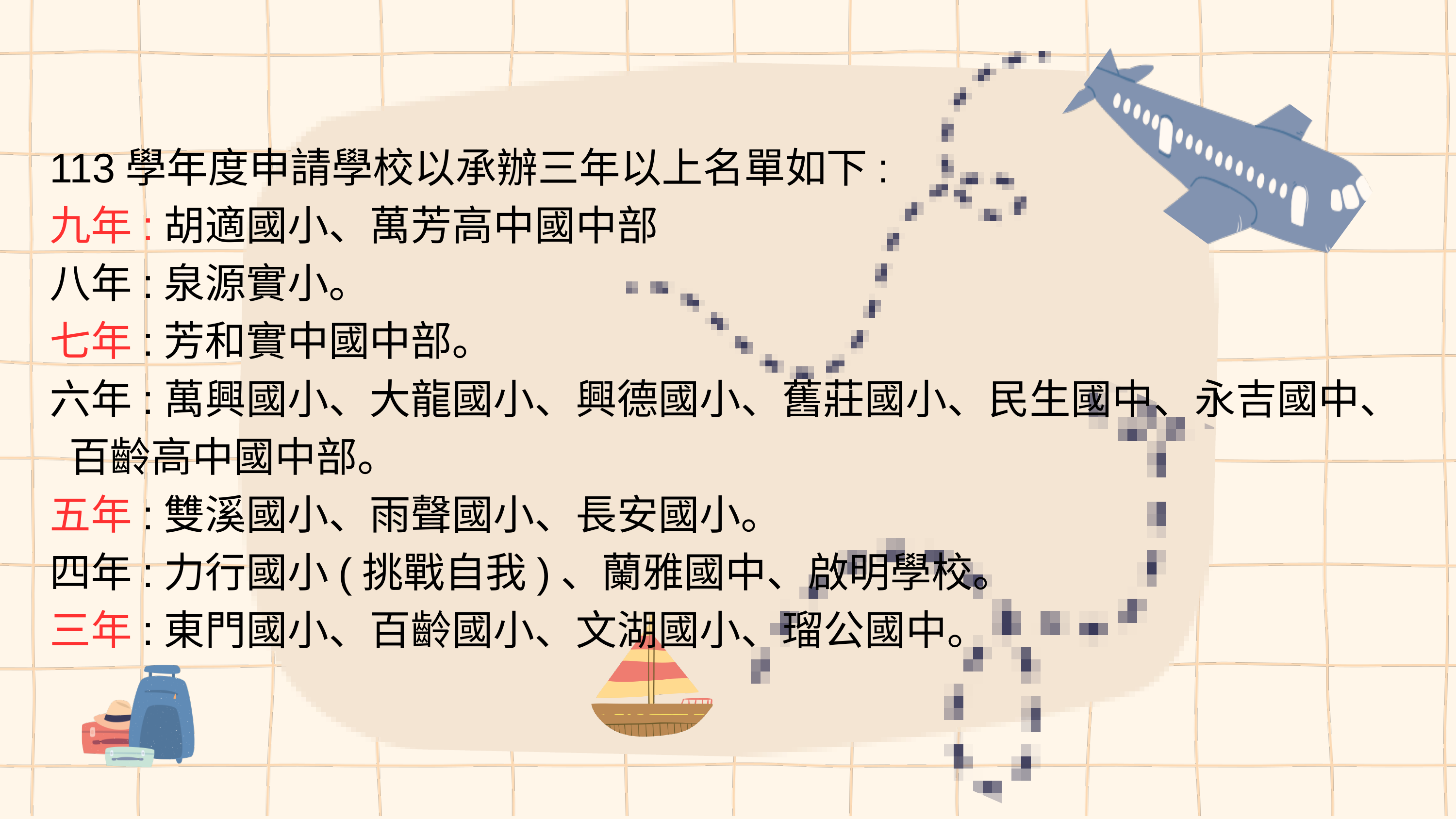

113學年度申請學校以承辦三年以上名單如下:
九年:胡適國小、萬芳高中國中部
八年:泉源實小。
七年:芳和實中國中部。
六年:萬興國小、大龍國小、興德國小、舊莊國小、民生國中、永吉國中、
 百齡高中國中部。
五年:雙溪國小、雨聲國小、長安國小。
四年:力行國小(挑戰自我)、蘭雅國中、啟明學校。
三年:東門國小、百齡國小、文湖國小、瑠公國中。